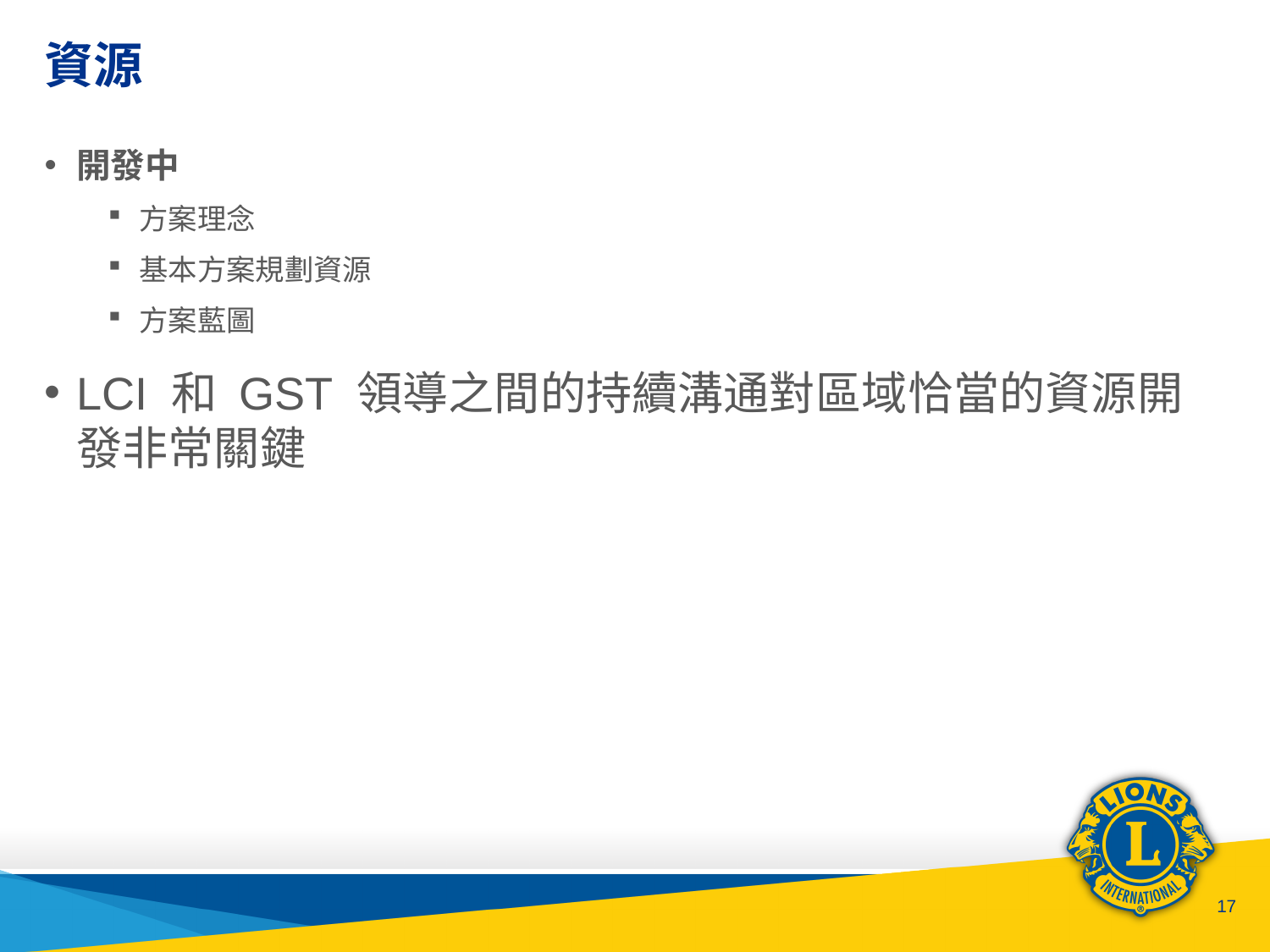

# 資源
開發中
方案理念
基本方案規劃資源
方案藍圖
LCI 和 GST 領導之間的持續溝通對區域恰當的資源開發非常關鍵